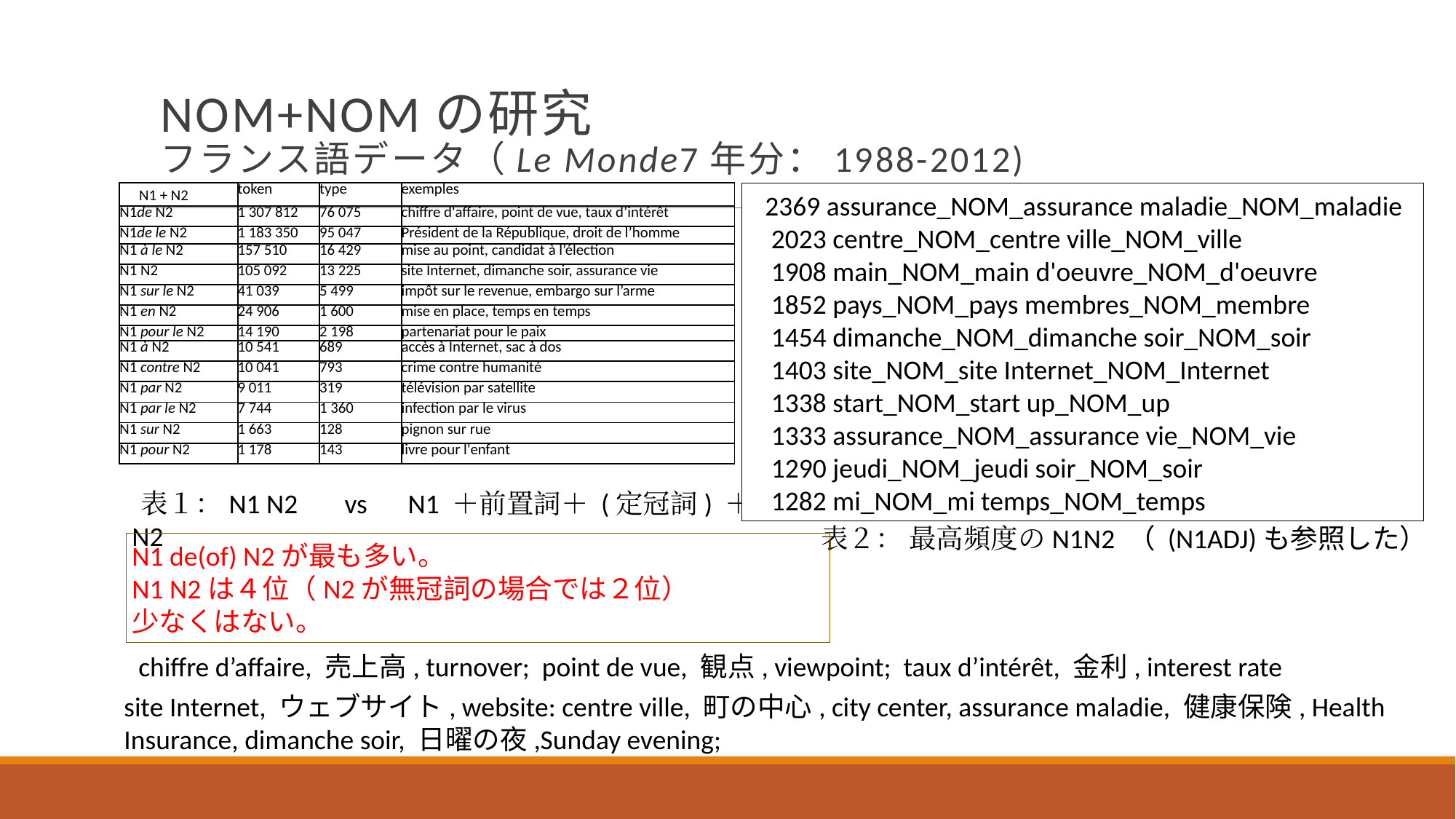

# NOM+NOMの研究 フランス語データ（Le Monde7年分：1988-2012)
| N1 + N2 | token | type | exemples |
| --- | --- | --- | --- |
| N1de N2 | 1 307 812 | 76 075 | chiffre d'affaire, point de vue, taux d’intérêt |
| N1de le N2 | 1 183 350 | 95 047 | Président de la République, droit de l’homme |
| N1 à le N2 | 157 510 | 16 429 | mise au point, candidat à l’élection |
| N1 N2 | 105 092 | 13 225 | site Internet, dimanche soir, assurance vie |
| N1 sur le N2 | 41 039 | 5 499 | impôt sur le revenue, embargo sur l’arme |
| N1 en N2 | 24 906 | 1 600 | mise en place, temps en temps |
| N1 pour le N2 | 14 190 | 2 198 | partenariat pour le paix |
| N1 à N2 | 10 541 | 689 | accès à Internet, sac à dos |
| N1 contre N2 | 10 041 | 793 | crime contre humanité |
| N1 par N2 | 9 011 | 319 | télévision par satellite |
| N1 par le N2 | 7 744 | 1 360 | infection par le virus |
| N1 sur N2 | 1 663 | 128 | pignon sur rue |
| N1 pour N2 | 1 178 | 143 | livre pour l'enfant |
  2369 assurance_NOM_assurance maladie_NOM_maladie
   2023 centre_NOM_centre ville_NOM_ville
   1908 main_NOM_main d'oeuvre_NOM_d'oeuvre
   1852 pays_NOM_pays membres_NOM_membre
   1454 dimanche_NOM_dimanche soir_NOM_soir
   1403 site_NOM_site Internet_NOM_Internet
   1338 start_NOM_start up_NOM_up
   1333 assurance_NOM_assurance vie_NOM_vie
   1290 jeudi_NOM_jeudi soir_NOM_soir
   1282 mi_NOM_mi temps_NOM_temps
 表１：N1 N2 　vs　N1 ＋前置詞＋ (定冠詞) ＋N2

表２： 最高頻度のN1N2 （ (N1ADJ)も参照した）
N1 de(of) N2が最も多い。
N1 N2は４位（N2が無冠詞の場合では２位）
少なくはない。
chiffre d’affaire, 売上高, turnover;  point de vue, 観点, viewpoint;  taux d’intérêt, 金利, interest rate
site Internet, ウェブサイト, website: centre ville, 町の中心, city center, assurance maladie, 健康保険, Health Insurance, dimanche soir, 日曜の夜,Sunday evening;